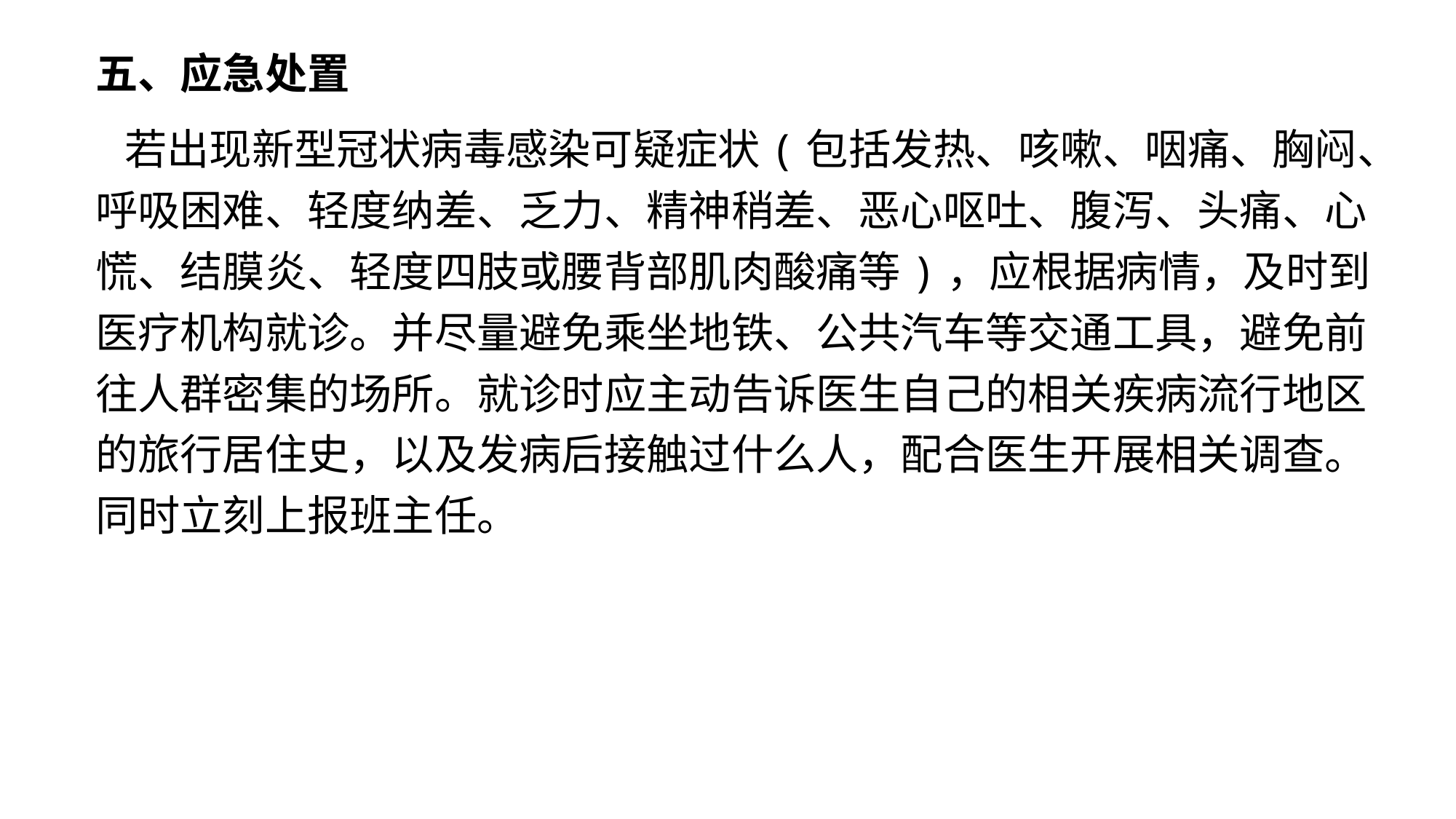

五、应急处置
  若出现新型冠状病毒感染可疑症状(包括发热、咳嗽、咽痛、胸闷、呼吸困难、轻度纳差、乏力、精神稍差、恶心呕吐、腹泻、头痛、心慌、结膜炎、轻度四肢或腰背部肌肉酸痛等)，应根据病情，及时到医疗机构就诊。并尽量避免乘坐地铁、公共汽车等交通工具，避免前往人群密集的场所。就诊时应主动告诉医生自己的相关疾病流行地区的旅行居住史，以及发病后接触过什么人，配合医生开展相关调查。同时立刻上报班主任。

6